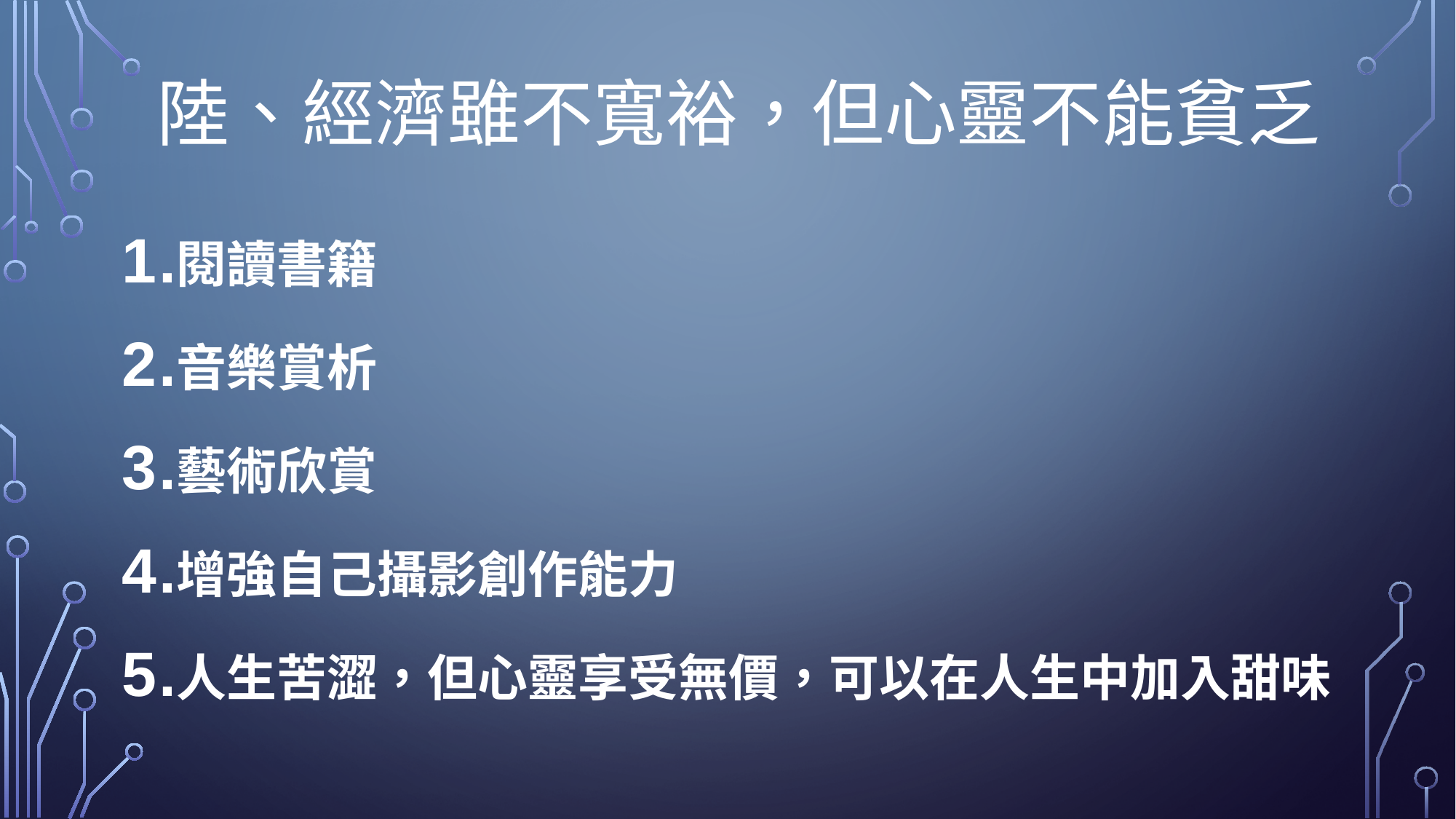

# 陸、經濟雖不寬裕，但心靈不能貧乏
閱讀書籍
音樂賞析
藝術欣賞
增強自己攝影創作能力
人生苦澀，但心靈享受無價，可以在人生中加入甜味